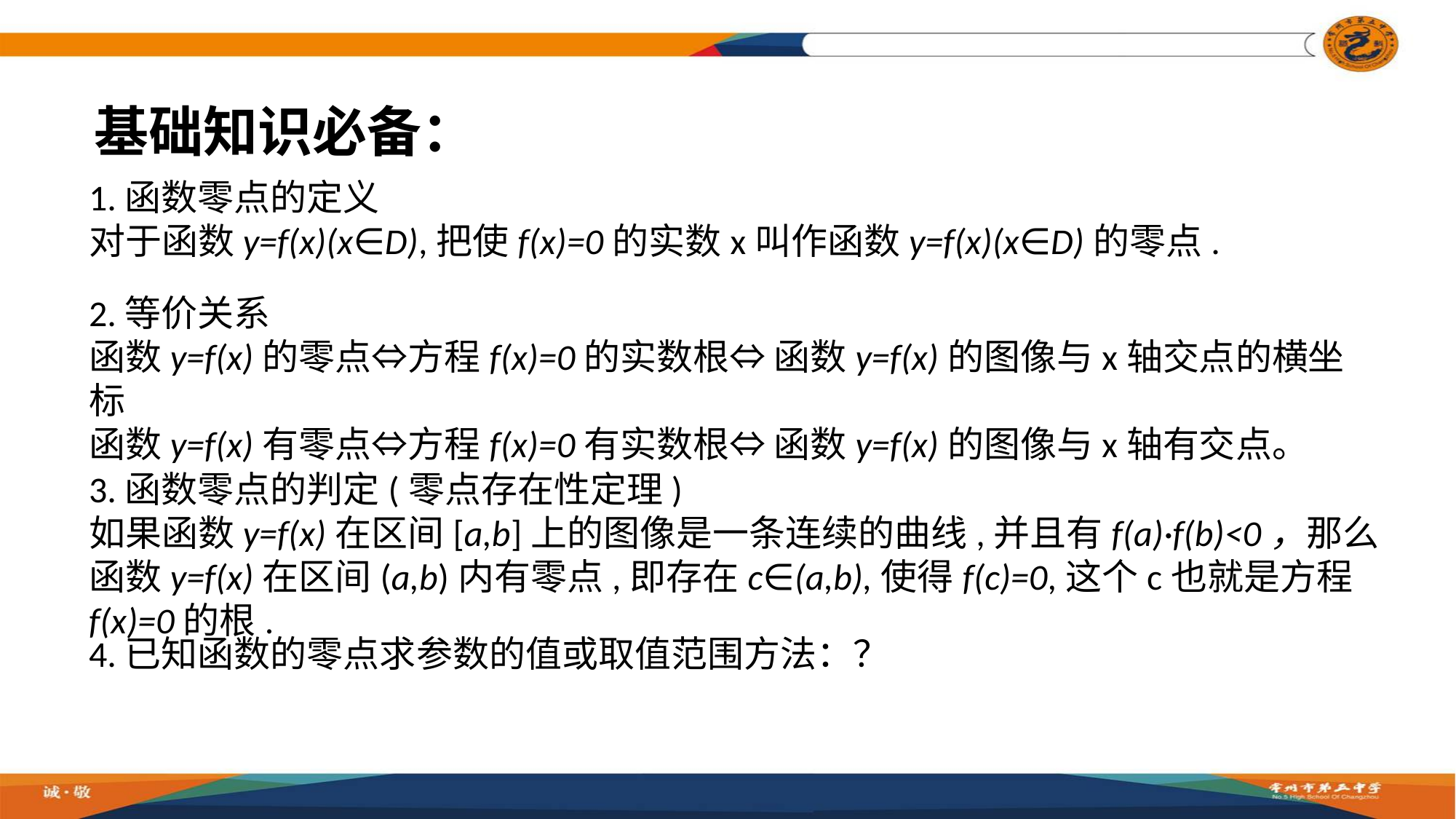

基础知识必备：
1.函数零点的定义
对于函数y=f(x)(x∈D),把使f(x)=0的实数x叫作函数y=f(x)(x∈D)的零点.

2.等价关系
函数y=f(x)的零点⇔方程f(x)=0的实数根⇔ 函数y=f(x)的图像与x轴交点的横坐标
函数y=f(x)有零点⇔方程f(x)=0有实数根⇔ 函数y=f(x)的图像与x轴有交点。

3.函数零点的判定(零点存在性定理)
如果函数y=f(x)在区间[a,b]上的图像是一条连续的曲线,并且有f(a)·f(b)<0，那么函数y=f(x)在区间(a,b)内有零点,即存在c∈(a,b),使得f(c)=0,这个c也就是方程f(x)=0的根.

4.已知函数的零点求参数的值或取值范围方法：？